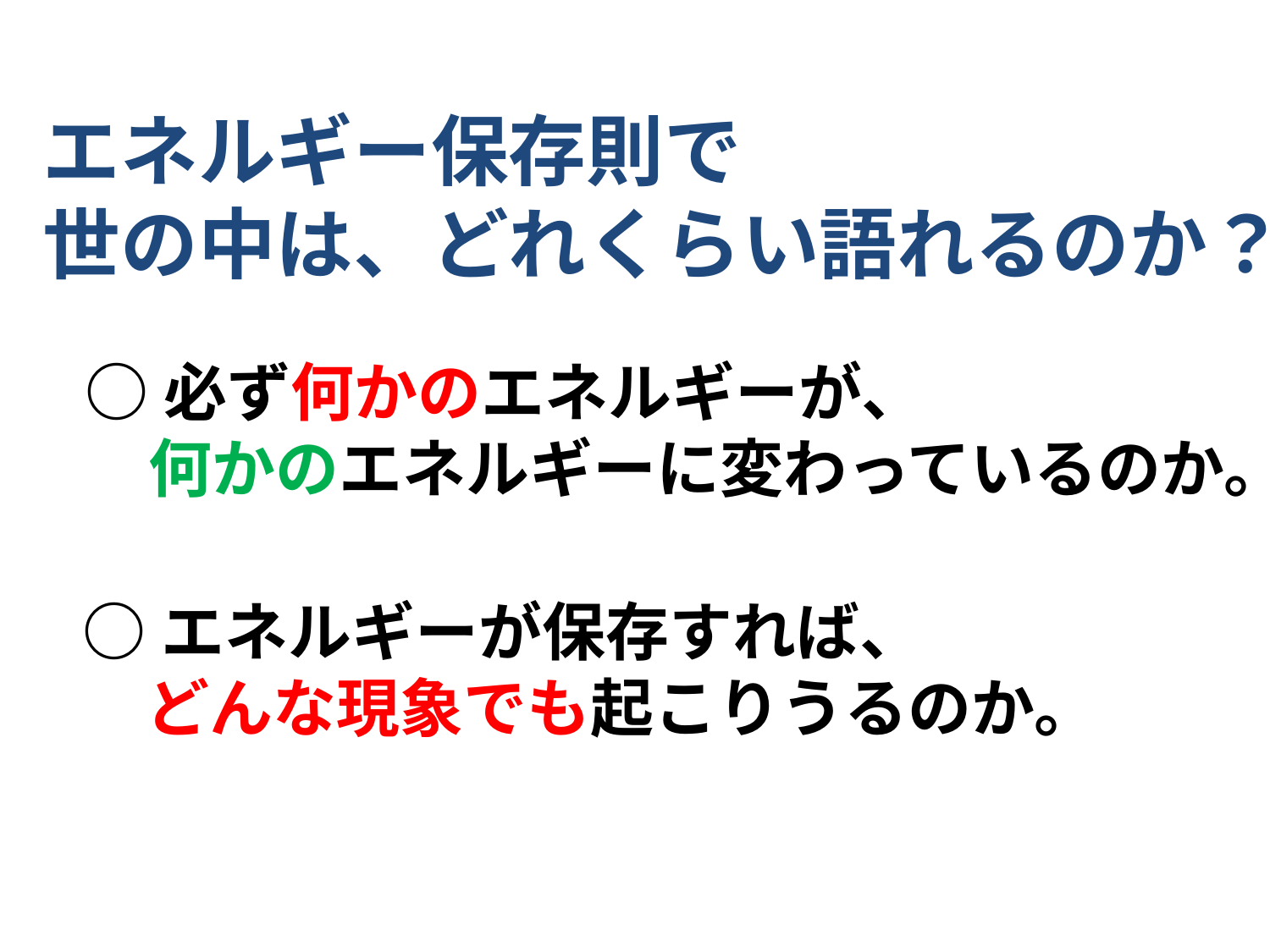

エネルギー保存則で
世の中は、どれくらい語れるのか？
○必ず何かのエネルギーが、
　何かのエネルギーに変わっているのか。
○エネルギーが保存すれば、
　どんな現象でも起こりうるのか。